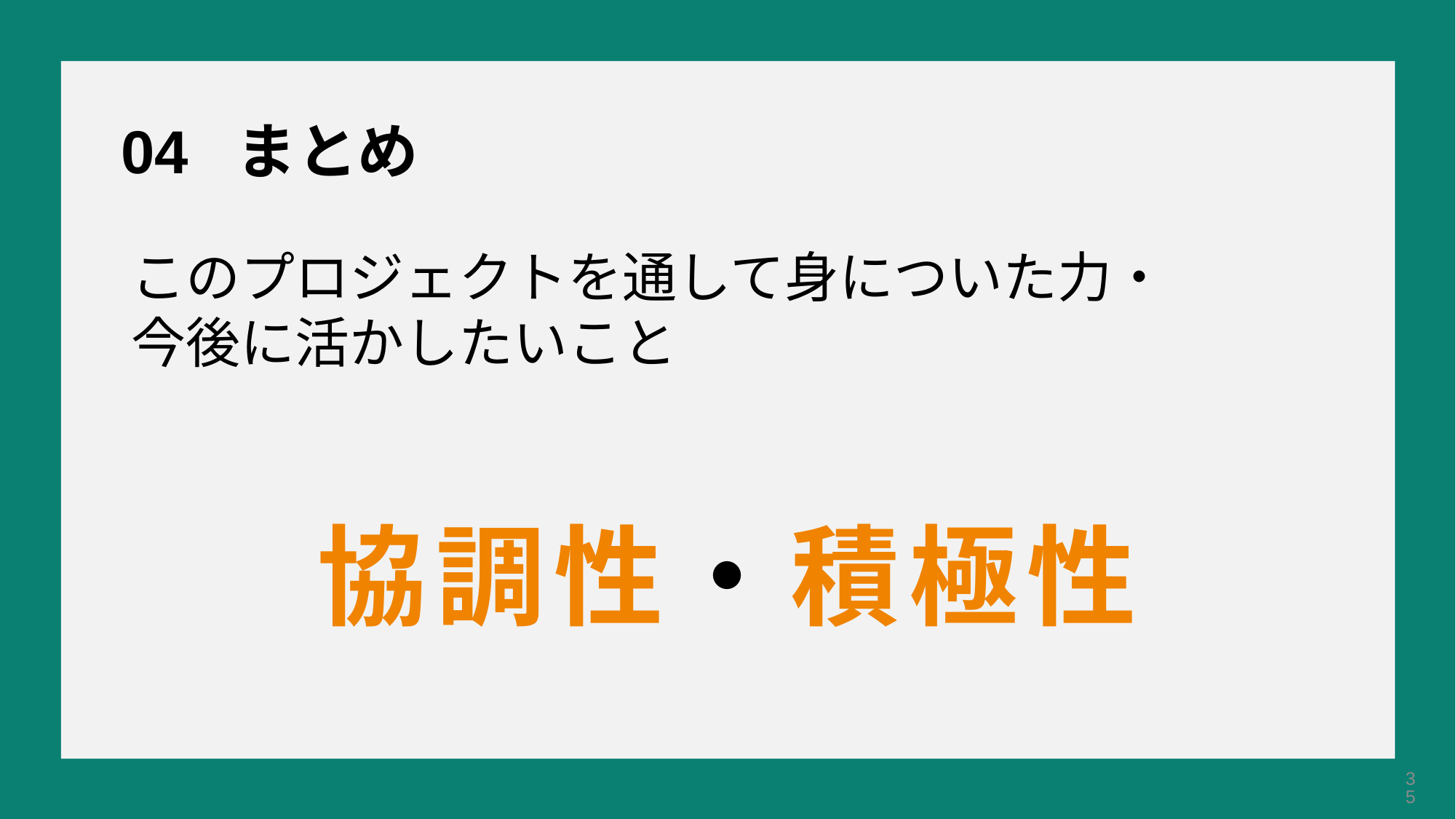

04  まとめ
このプロジェクトを通して身についた力・今後に活かしたいこと

協調性・積極性

35